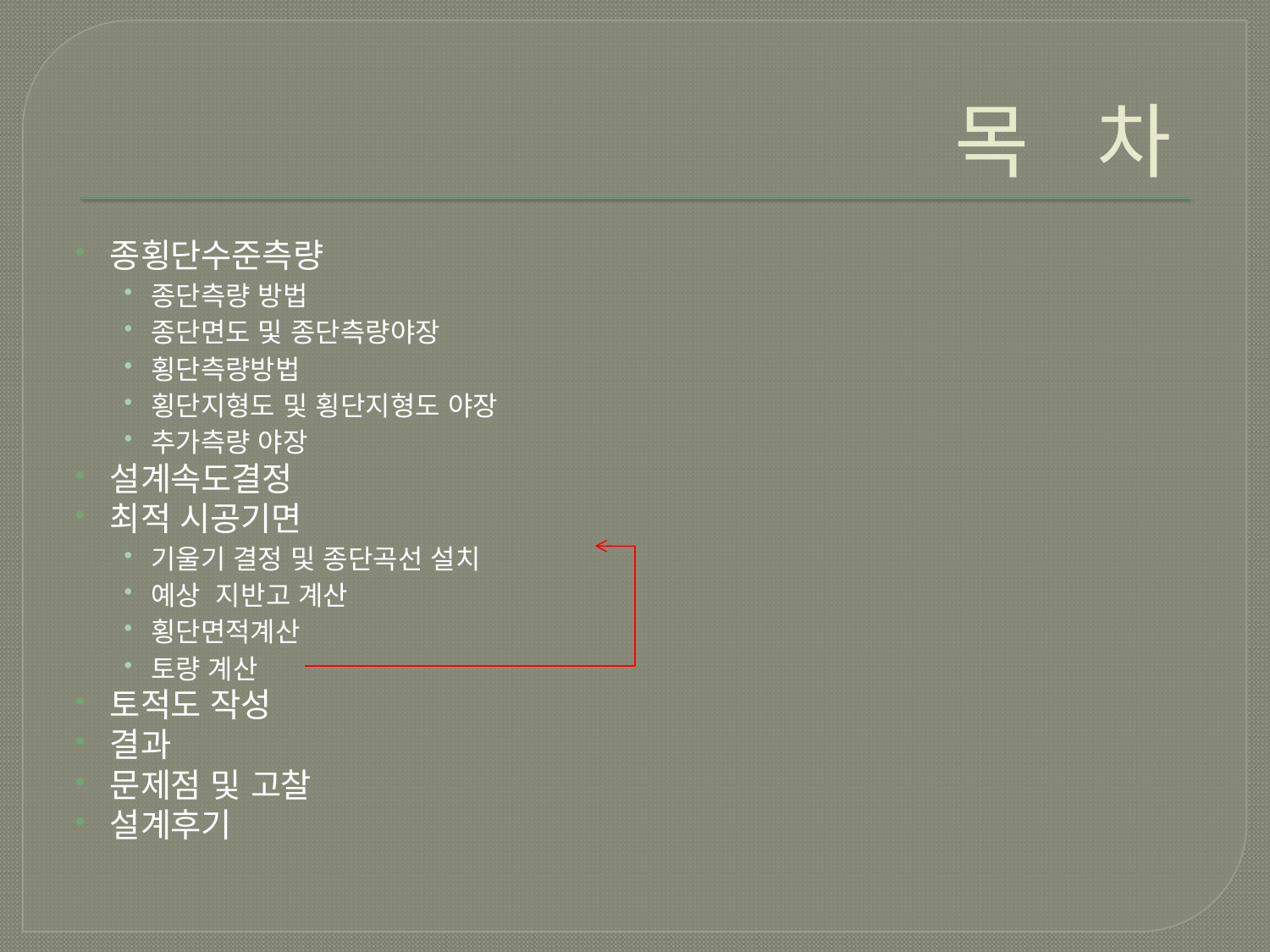

# 목   차
종횡단수준측량
종단측량 방법
종단면도 및 종단측량야장
횡단측량방법
횡단지형도 및 횡단지형도 야장
추가측량 야장
설계속도결정
최적 시공기면
기울기 결정 및 종단곡선 설치
예상  지반고 계산
횡단면적계산
토량 계산
토적도 작성
결과
문제점 및 고찰
설계후기